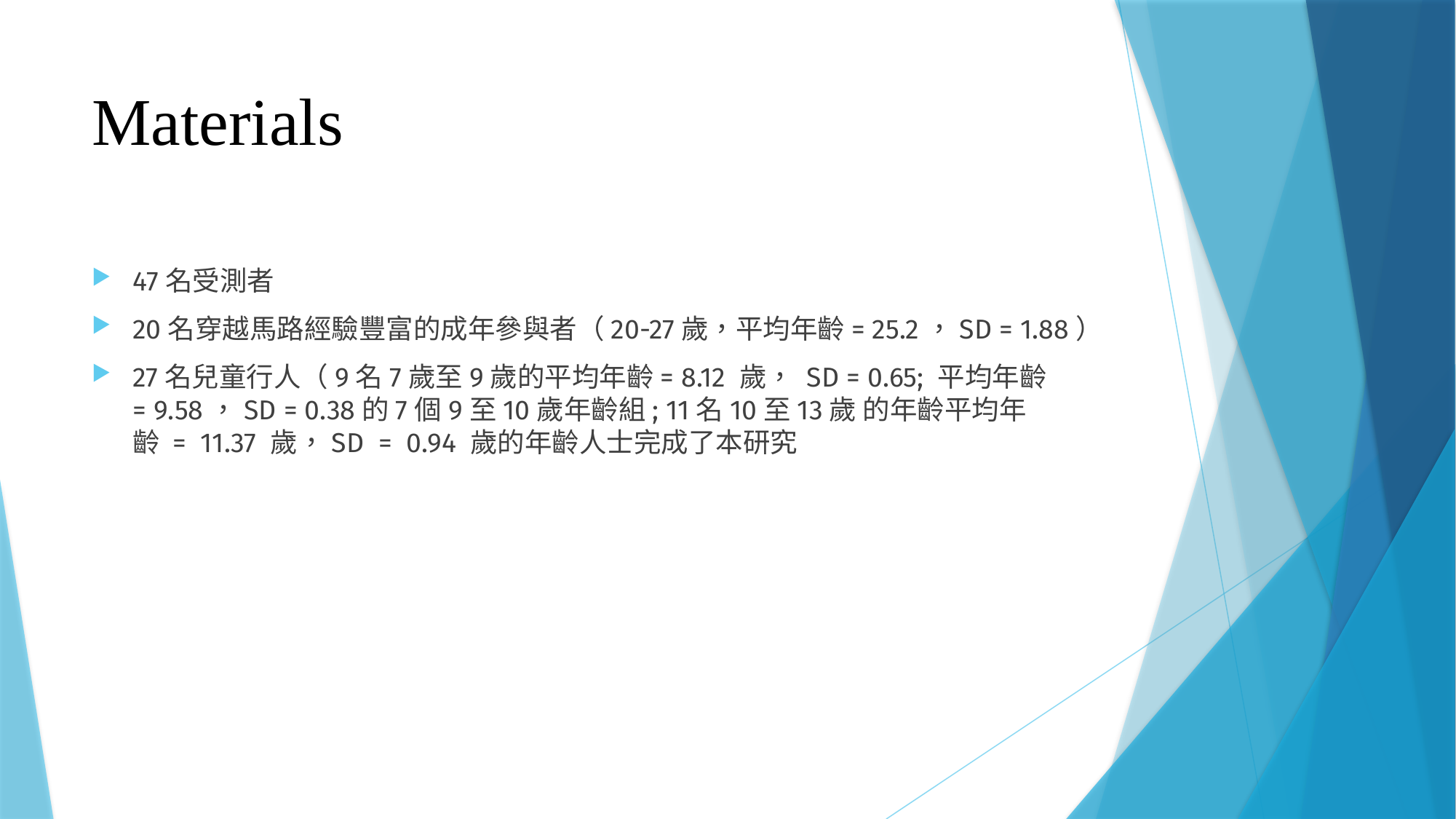

# Materials
47名受測者
20名穿越馬路經驗豐富的成年參與者（20-27歲，平均年齡= 25.2，SD = 1.88）
27名兒童行人（9名7歲至9歲的平均年齡= 8.12 歲， SD = 0.65; 平均年齡= 9.58，SD = 0.38的7個9至10歲年齡組; 11名10至13歲 的年齡平均年齡 =  11.37 歲，SD  =  0.94 歲的年齡人士完成了本研究